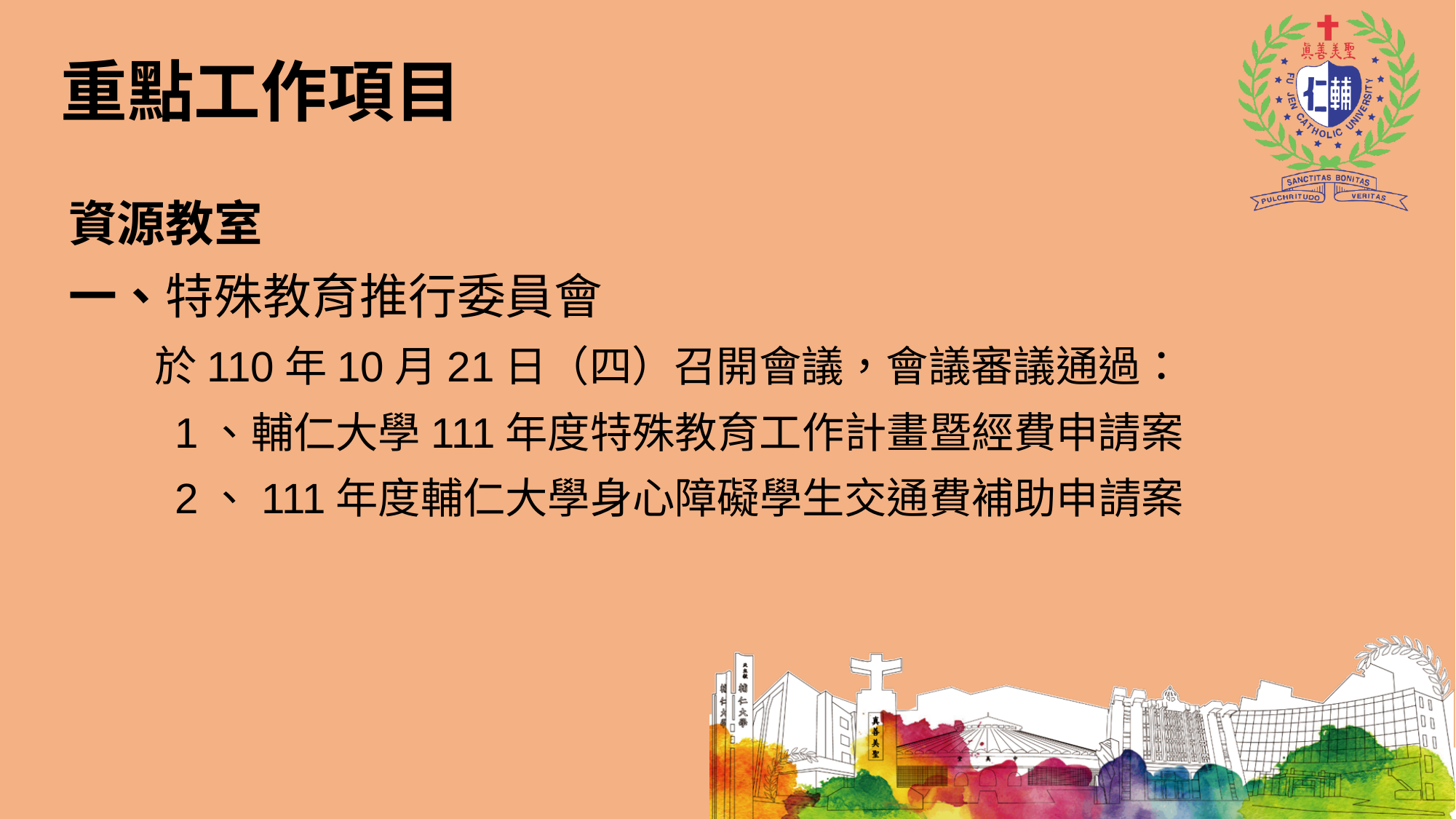

重點工作項目
資源教室
一、特殊教育推行委員會
        於110年10月21日（四）召開會議，會議審議通過：
         1、輔仁大學111年度特殊教育工作計畫暨經費申請案
         2、111年度輔仁大學身心障礙學生交通費補助申請案